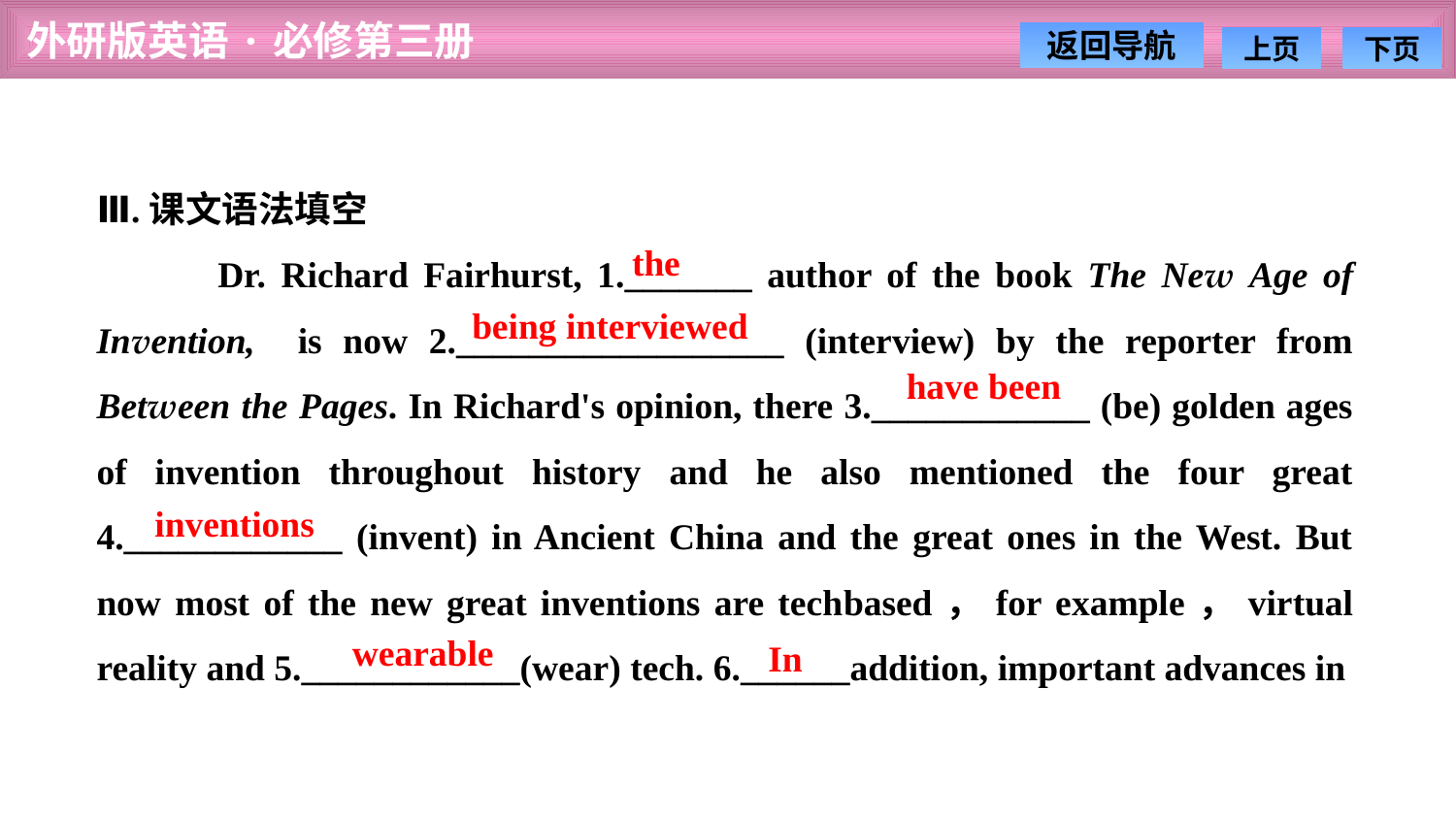

Ⅲ.课文语法填空
        Dr. Richard Fairhurst, 1._______ author of the book The New Age of Invention,  is now 2.__________________ (interview) by the reporter from Between the Pages. In Richard's opinion, there 3.____________ (be) golden ages of invention throughout history and he also mentioned the four great 4.____________ (invent) in Ancient China and the great ones in the West. But now most of the new great inventions are tech­based，for example，virtual reality and 5.____________(wear) tech. 6.______addition, important advances in
the
being interviewed
have been
inventions
wearable
In